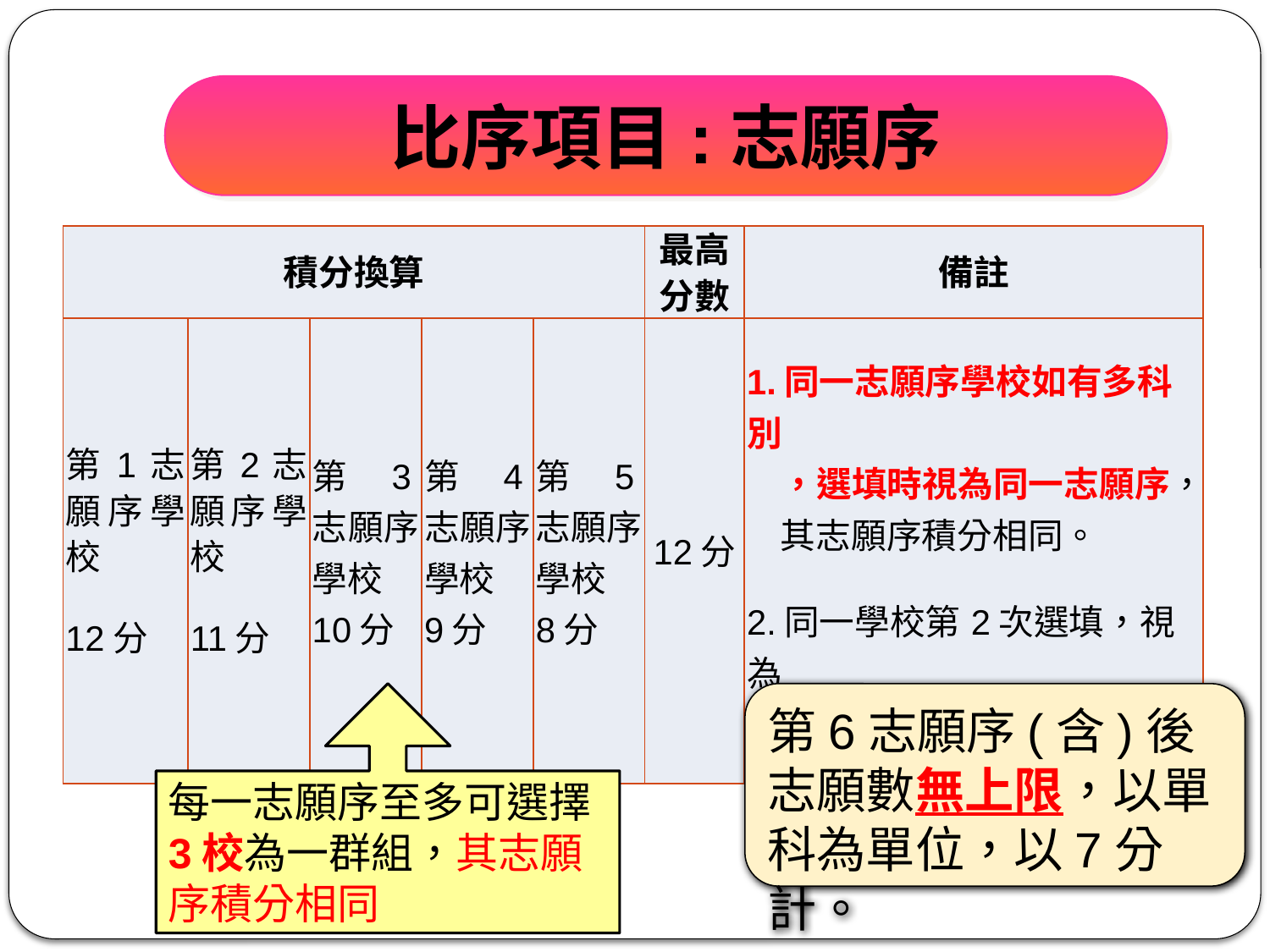

比序項目:志願序
| 積分換算 |  |  |  |  | 最高 分數 | 備註 |
| --- | --- | --- | --- | --- | --- | --- |
| 第1志願序學校   12分 | 第2志願序學校   11分 | 第3志願序學校 10分 | 第4志願序學校 9分 | 第5志願序學校 8分 | 12分 | 1.同一志願序學校如有多科別 ，選填時視為同一志願序， 其志願序積分相同。 2.同一學校第2次選填，視為 不同志願序。 |
每一志願序至多可選擇3校為一群組，其志願序積分相同
第6志願序(含)後志願數無上限，以單科為單位，以7分計。